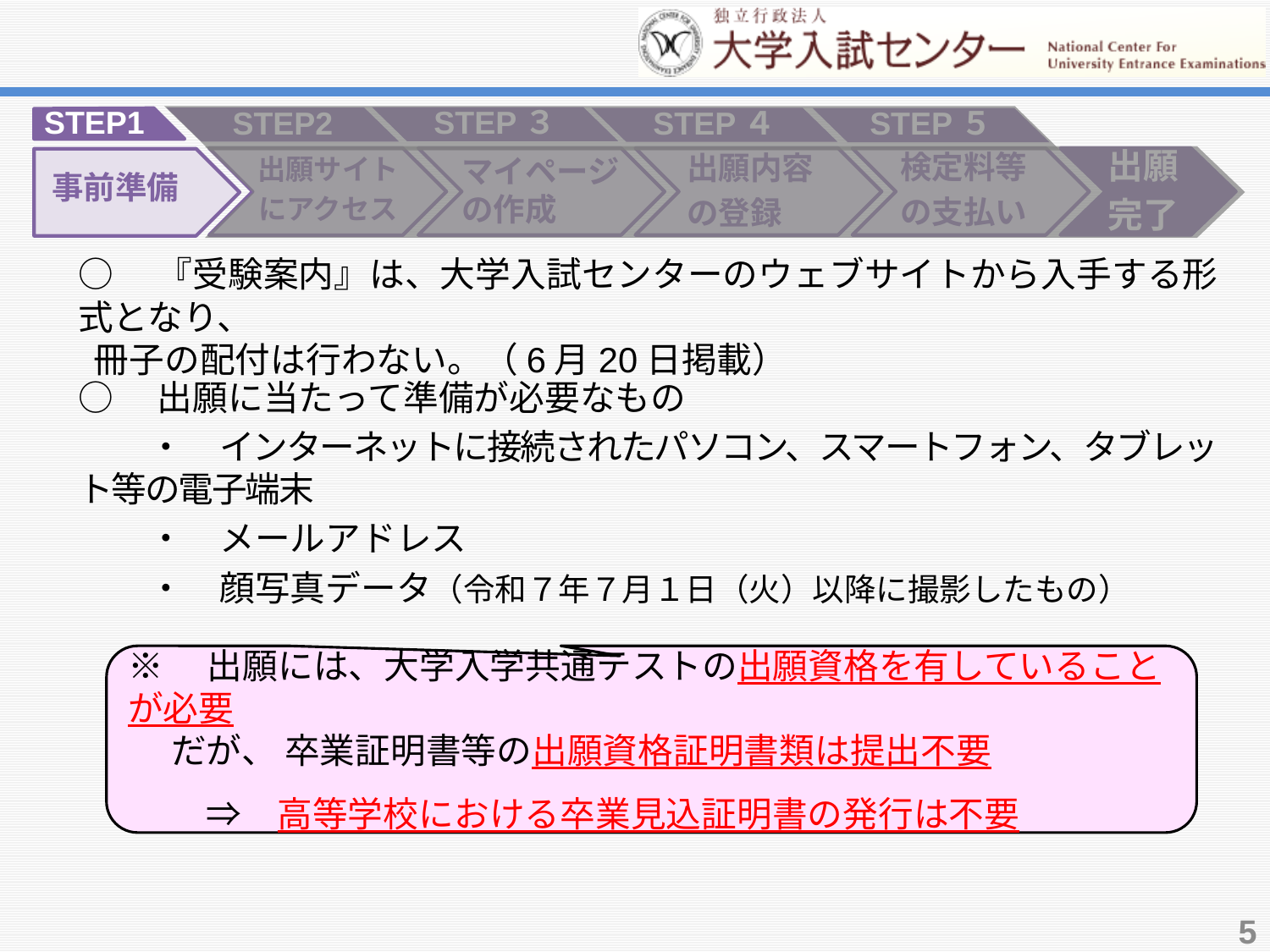

STEP３
STEP2
STEP４
STEP５
STEP1
出願
完了

検定料等
の支払い

出願内容
の登録

マイページの作成

出願サイト
にアクセス

事前準備

○　『受験案内』は、大学入試センターのウェブサイトから入手する形式となり、
  冊子の配付は行わない。（6月20日掲載）
○　出願に当たって準備が必要なもの
　　・　インターネットに接続されたパソコン、スマートフォン、タブレット等の電子端末
　　・　メールアドレス
　　・　顔写真データ（令和７年７月１日（火）以降に撮影したもの）
※　出願には、大学入学共通テストの出願資格を有していることが必要
　 だが、 卒業証明書等の出願資格証明書類は提出不要
　　 ⇒　高等学校における卒業見込証明書の発行は不要
5